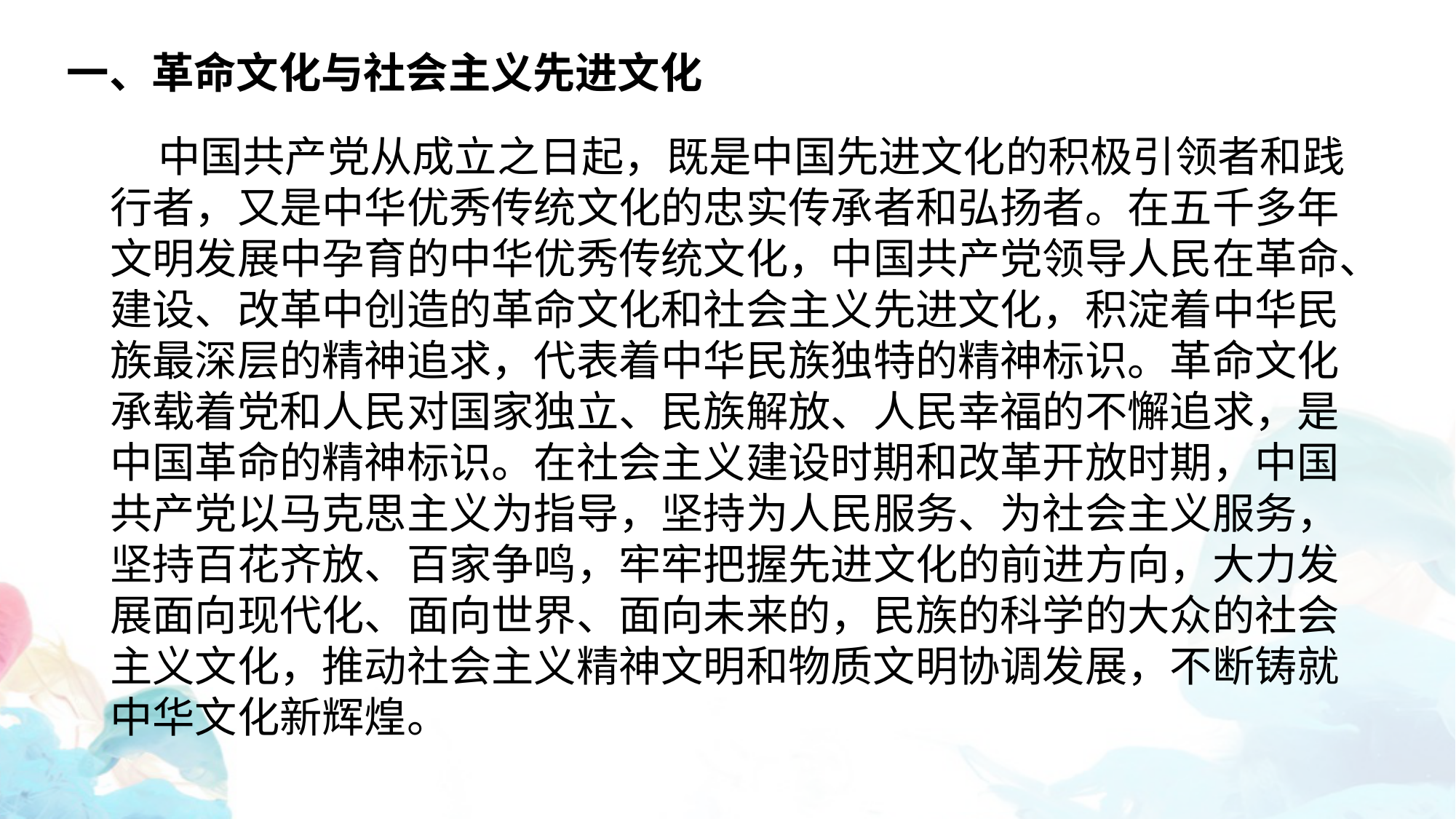

一、革命文化与社会主义先进文化
一、革命文化与社会主义先进文化
    中国共产党从成立之日起，既是中国先进文化的积极引领者和践行者，又是中华优秀传统文化的忠实传承者和弘扬者。在五千多年文明发展中孕育的中华优秀传统文化，中国共产党领导人民在革命、建设、改革中创造的革命文化和社会主义先进文化，积淀着中华民族最深层的精神追求，代表着中华民族独特的精神标识。革命文化承载着党和人民对国家独立、民族解放、人民幸福的不懈追求，是中国革命的精神标识。在社会主义建设时期和改革开放时期，中国共产党以马克思主义为指导，坚持为人民服务、为社会主义服务，坚持百花齐放、百家争鸣，牢牢把握先进文化的前进方向，大力发展面向现代化、面向世界、面向未来的，民族的科学的大众的社会主义文化，推动社会主义精神文明和物质文明协调发展，不断铸就中华文化新辉煌。